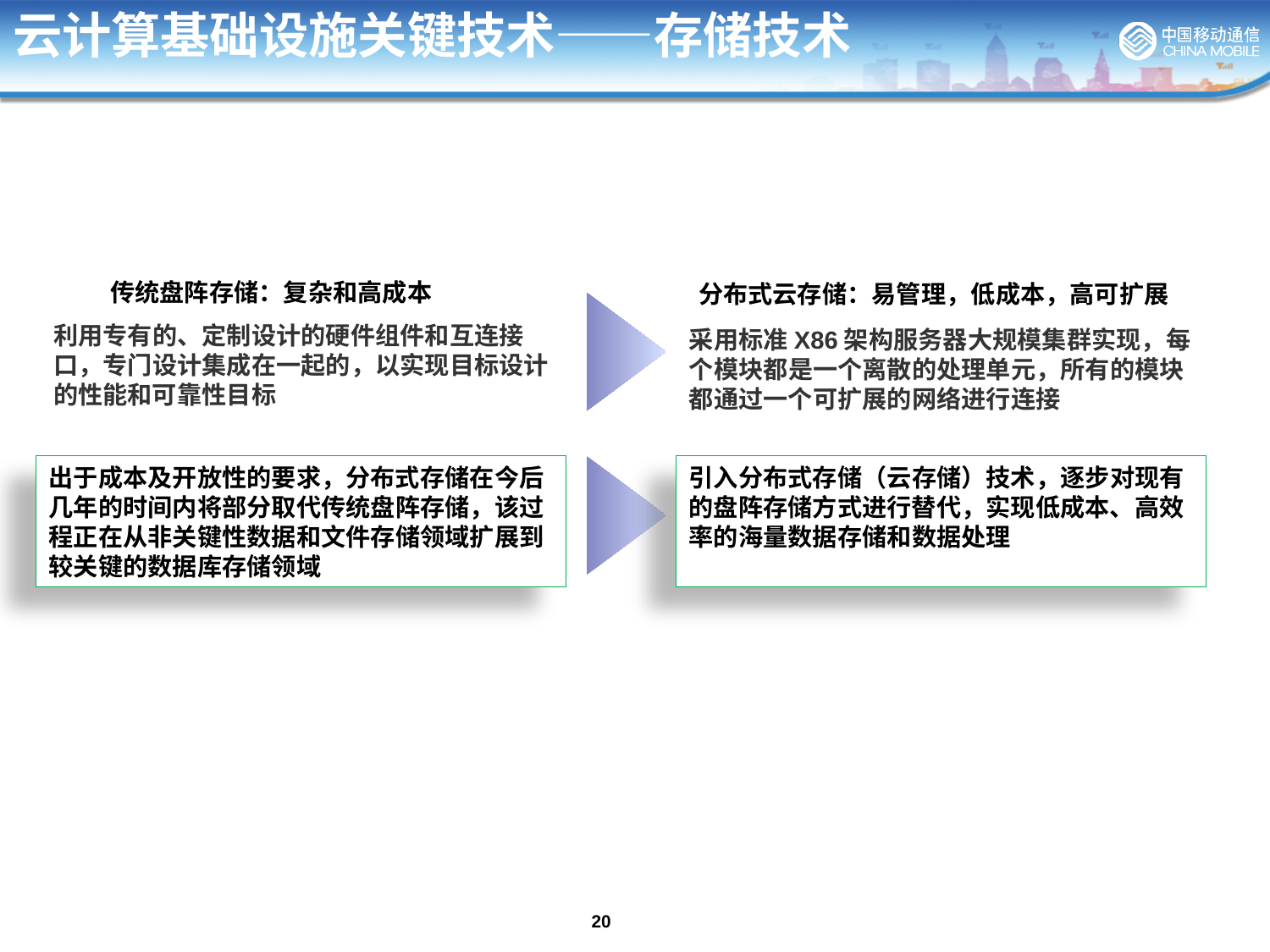

# 云计算基础设施关键技术——存储技术
传统盘阵存储：复杂和高成本
分布式云存储：易管理，低成本，高可扩展

利用专有的、定制设计的硬件组件和互连接口，专门设计集成在一起的，以实现目标设计的性能和可靠性目标
采用标准X86架构服务器大规模集群实现，每个模块都是一个离散的处理单元，所有的模块都通过一个可扩展的网络进行连接
出于成本及开放性的要求，分布式存储在今后几年的时间内将部分取代传统盘阵存储，该过程正在从非关键性数据和文件存储领域扩展到较关键的数据库存储领域
引入分布式存储（云存储）技术，逐步对现有的盘阵存储方式进行替代，实现低成本、高效率的海量数据存储和数据处理